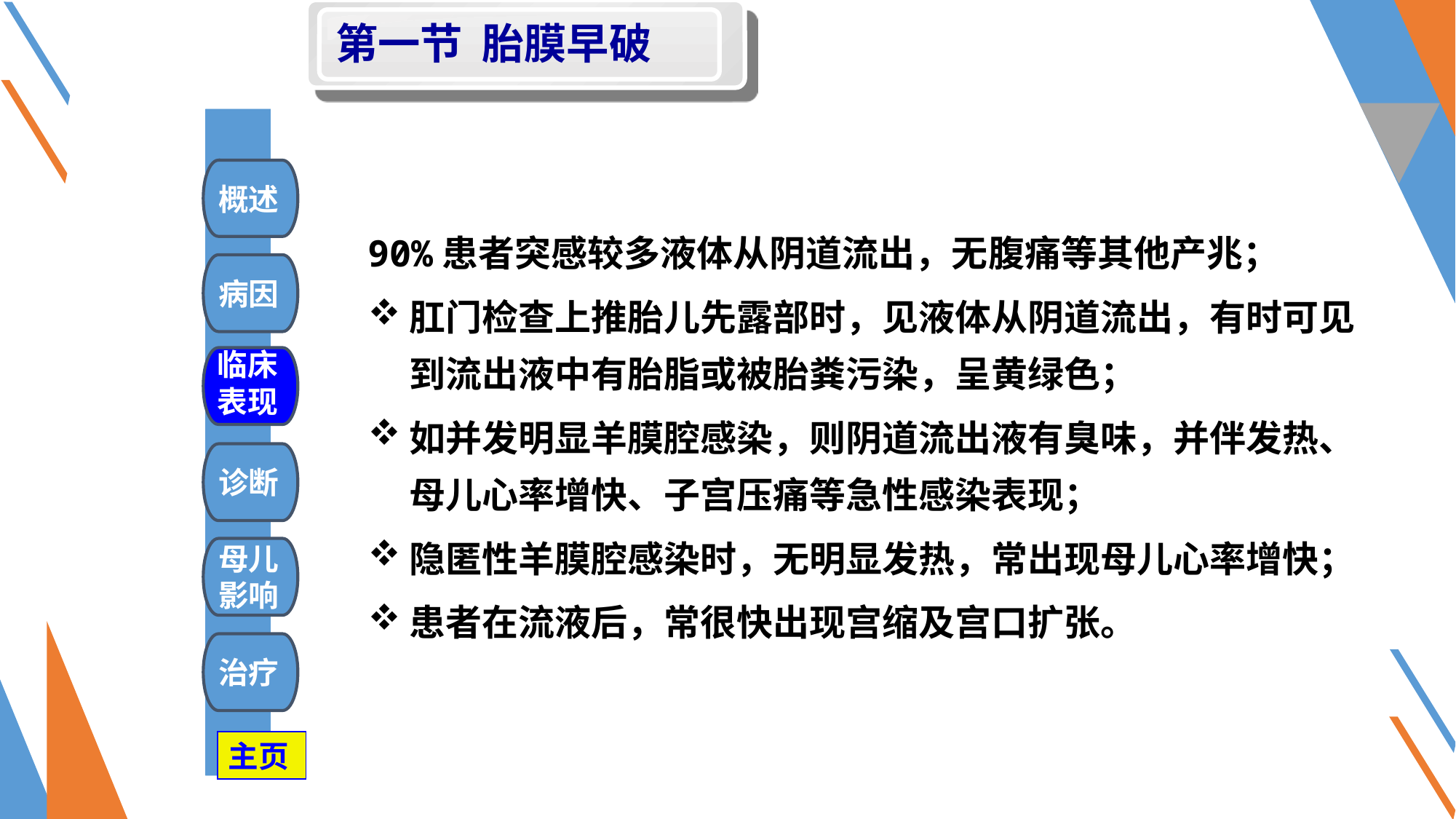

第一节  胎膜早破

#

概述

90%患者突感较多液体从阴道流出，无腹痛等其他产兆；
肛门检查上推胎儿先露部时，见液体从阴道流出，有时可见到流出液中有胎脂或被胎粪污染，呈黄绿色；
如并发明显羊膜腔感染，则阴道流出液有臭味，并伴发热、母儿心率增快、子宫压痛等急性感染表现；
隐匿性羊膜腔感染时，无明显发热，常出现母儿心率增快；
患者在流液后，常很快出现宫缩及宫口扩张。
病因
临床
表现

诊断
母儿
影响
治疗
主页